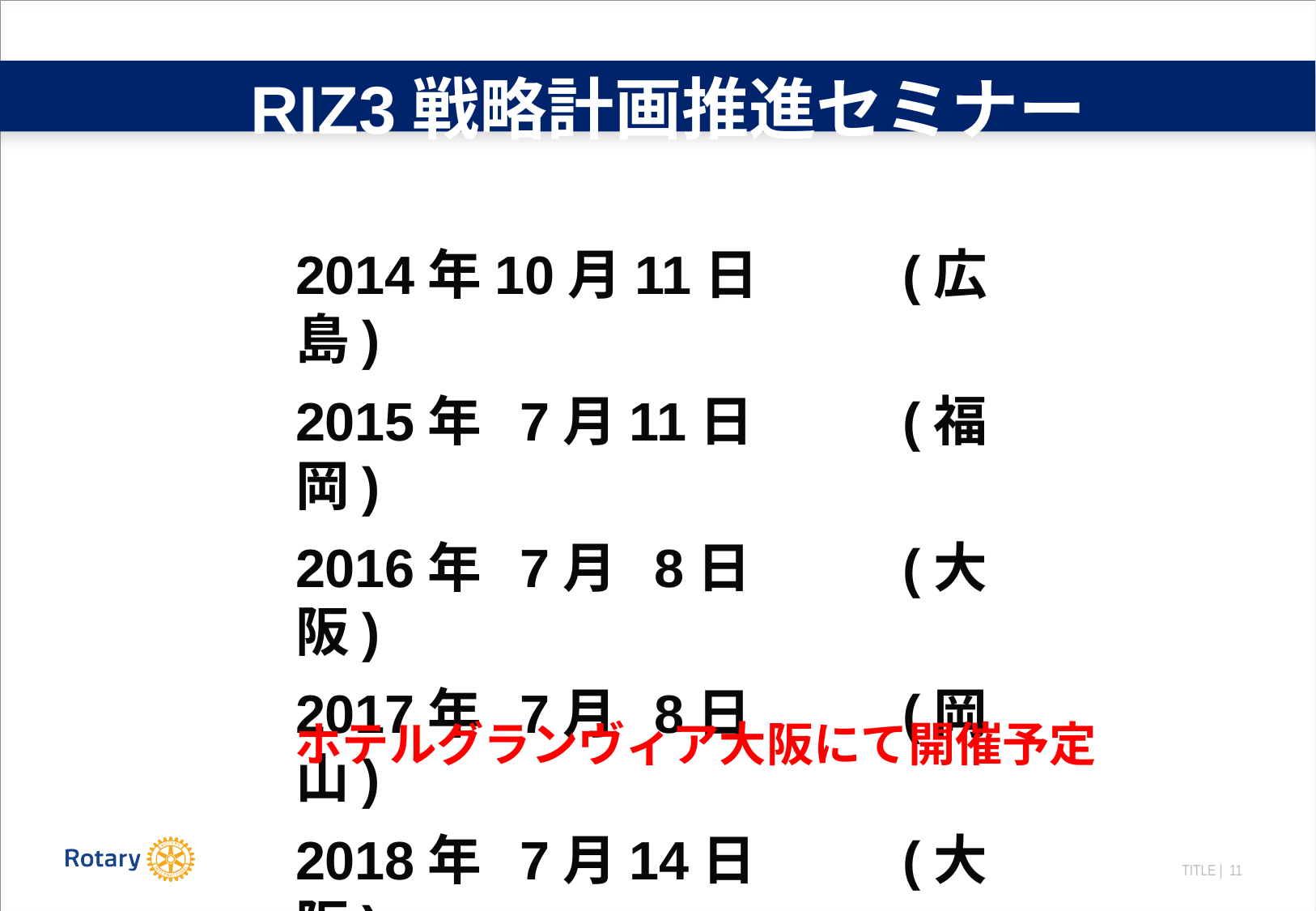

RIZ3戦略計画推進セミナー
2014年10月11日　	(広島)
2015年  7月11日　	(福岡)
2016年  7月  8日　	(大阪)
2017年  7月  8日　	(岡山)
2018年  7月14日　	(大阪)
2019年  7月13日　  (大阪)

ホテルグランヴィア大阪にて開催予定